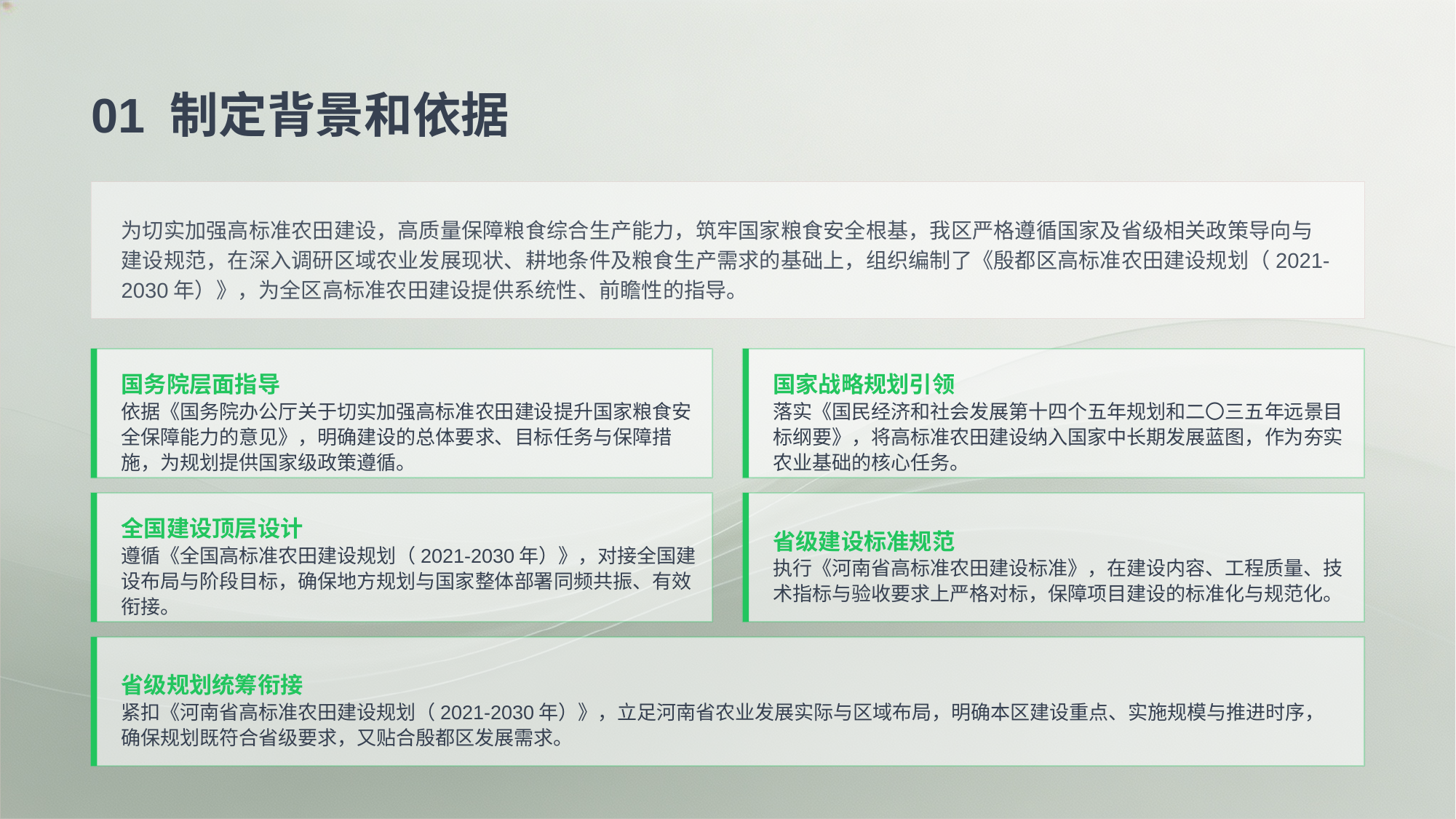

01 制定背景和依据

为切实加强高标准农田建设，高质量保障粮食综合生产能力，筑牢国家粮食安全根基，我区严格遵循国家及省级相关政策导向与建设规范，在深入调研区域农业发展现状、耕地条件及粮食生产需求的基础上，组织编制了《殷都区高标准农田建设规划（2021-2030年）》，为全区高标准农田建设提供系统性、前瞻性的指导。

国务院层面指导
依据《国务院办公厅关于切实加强高标准农田建设提升国家粮食安全保障能力的意见》，明确建设的总体要求、目标任务与保障措施，为规划提供国家级政策遵循。
国家战略规划引领
落实《国民经济和社会发展第十四个五年规划和二〇三五年远景目标纲要》，将高标准农田建设纳入国家中长期发展蓝图，作为夯实农业基础的核心任务。

全国建设顶层设计
遵循《全国高标准农田建设规划（2021-2030年）》，对接全国建设布局与阶段目标，确保地方规划与国家整体部署同频共振、有效衔接。
省级建设标准规范
执行《河南省高标准农田建设标准》，在建设内容、工程质量、技术指标与验收要求上严格对标，保障项目建设的标准化与规范化。

省级规划统筹衔接
紧扣《河南省高标准农田建设规划（2021-2030年）》，立足河南省农业发展实际与区域布局，明确本区建设重点、实施规模与推进时序，确保规划既符合省级要求，又贴合殷都区发展需求。